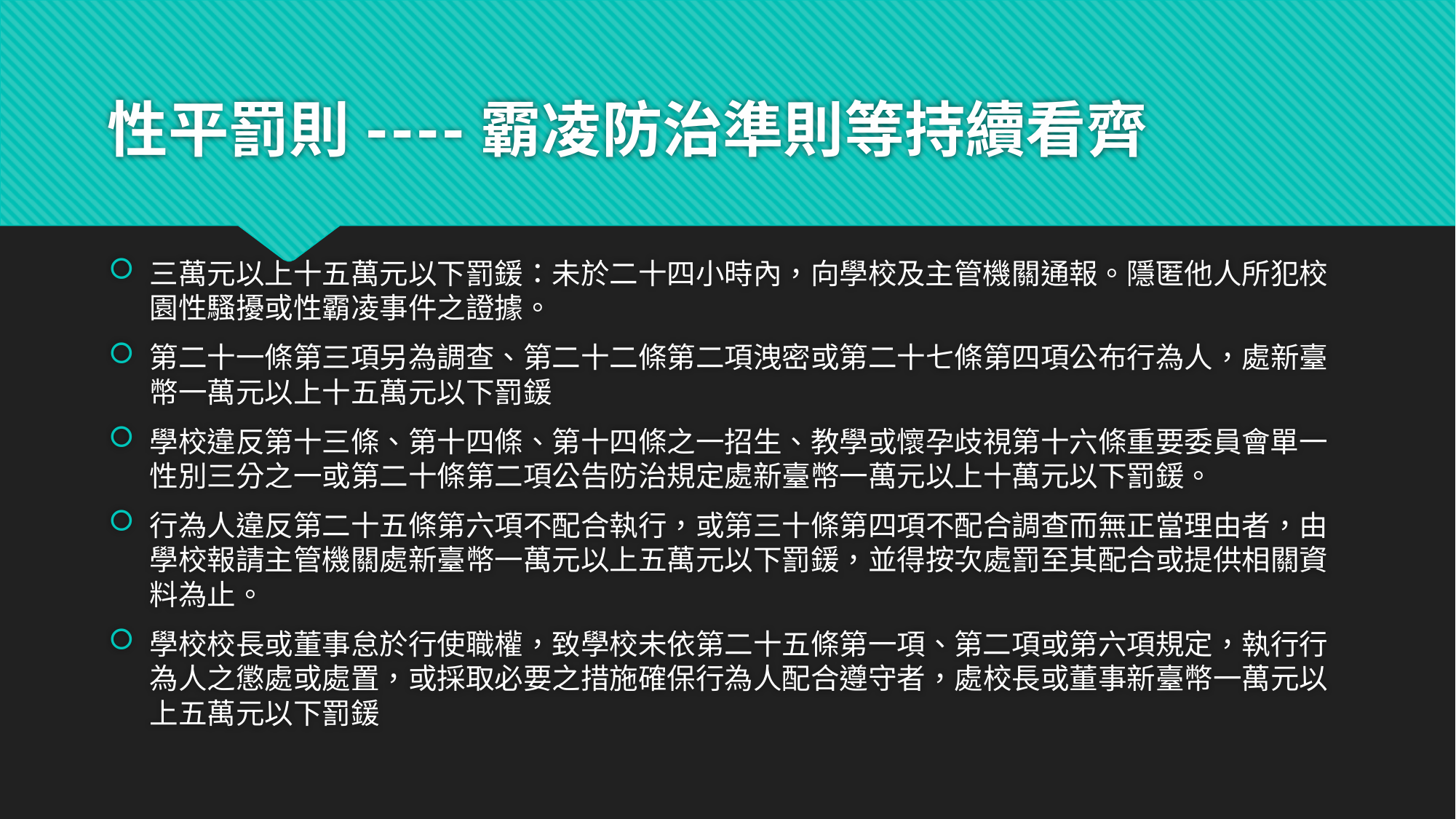

# 性平罰則----霸凌防治準則等持續看齊
三萬元以上十五萬元以下罰鍰：未於二十四小時內，向學校及主管機關通報。隱匿他人所犯校園性騷擾或性霸凌事件之證據。
第二十一條第三項另為調查、第二十二條第二項洩密或第二十七條第四項公布行為人，處新臺幣一萬元以上十五萬元以下罰鍰
學校違反第十三條、第十四條、第十四條之一招生、教學或懷孕歧視第十六條重要委員會單一性別三分之一或第二十條第二項公告防治規定處新臺幣一萬元以上十萬元以下罰鍰。
行為人違反第二十五條第六項不配合執行，或第三十條第四項不配合調查而無正當理由者，由學校報請主管機關處新臺幣一萬元以上五萬元以下罰鍰，並得按次處罰至其配合或提供相關資料為止。
學校校長或董事怠於行使職權，致學校未依第二十五條第一項、第二項或第六項規定，執行行為人之懲處或處置，或採取必要之措施確保行為人配合遵守者，處校長或董事新臺幣一萬元以上五萬元以下罰鍰